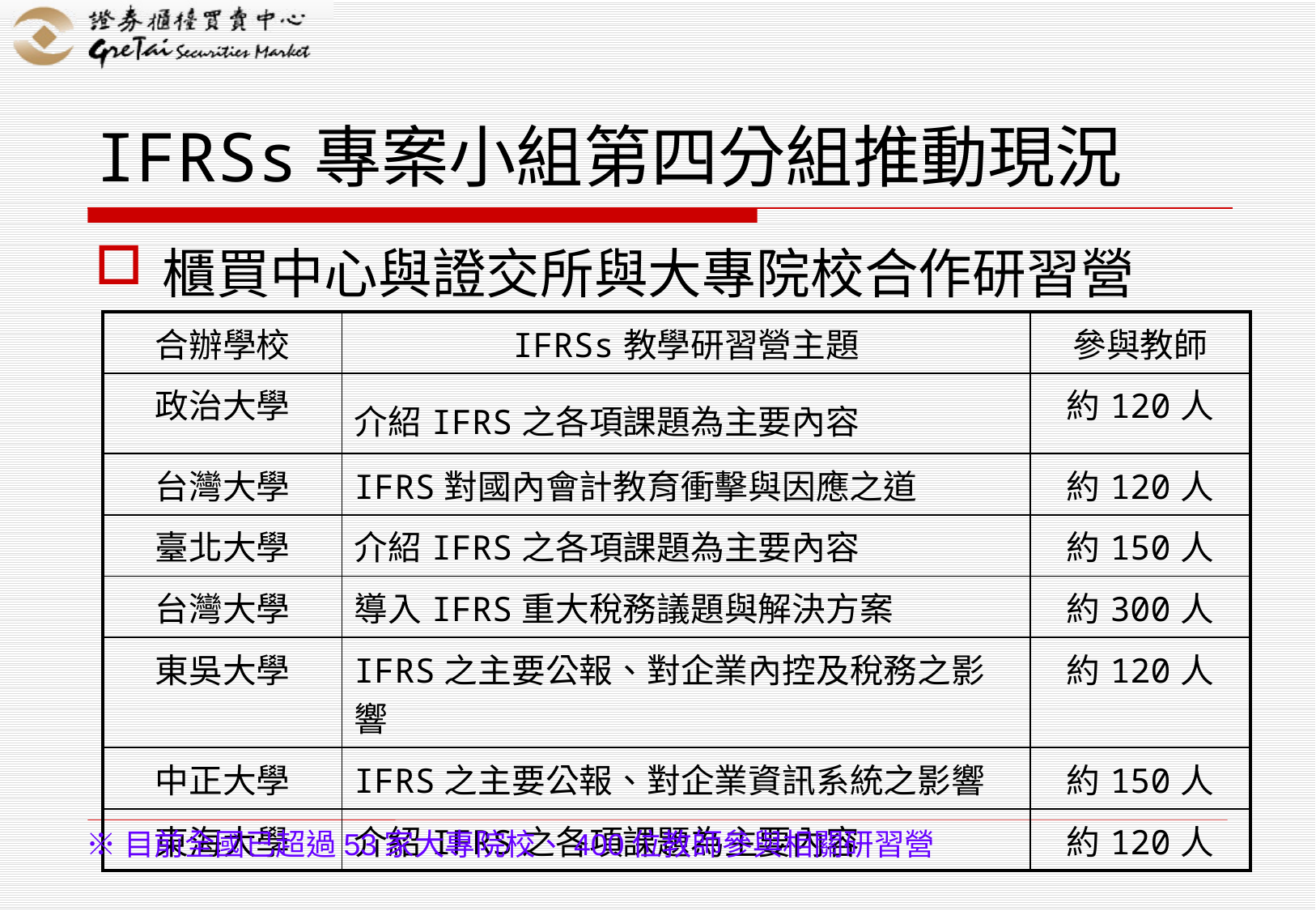

IFRSs專案小組第四分組推動現況
櫃買中心與證交所與大專院校合作研習營
| 合辦學校 | IFRSs教學研習營主題 | 參與教師 |
| --- | --- | --- |
| 政治大學 | 介紹IFRS之各項課題為主要內容 | 約120人 |
| 台灣大學 | IFRS對國內會計教育衝擊與因應之道 | 約120人 |
| 臺北大學 | 介紹IFRS之各項課題為主要內容 | 約150人 |
| 台灣大學 | 導入IFRS重大稅務議題與解決方案 | 約300人 |
| 東吳大學 | IFRS之主要公報、對企業內控及稅務之影響 | 約120人 |
| 中正大學 | IFRS之主要公報、對企業資訊系統之影響 | 約150人 |
| 東海大學 | 介紹IFRS之各項課題為主要內容 | 約120人 |
※目前全國已超過53家大專院校、400位教師參與相關研習營